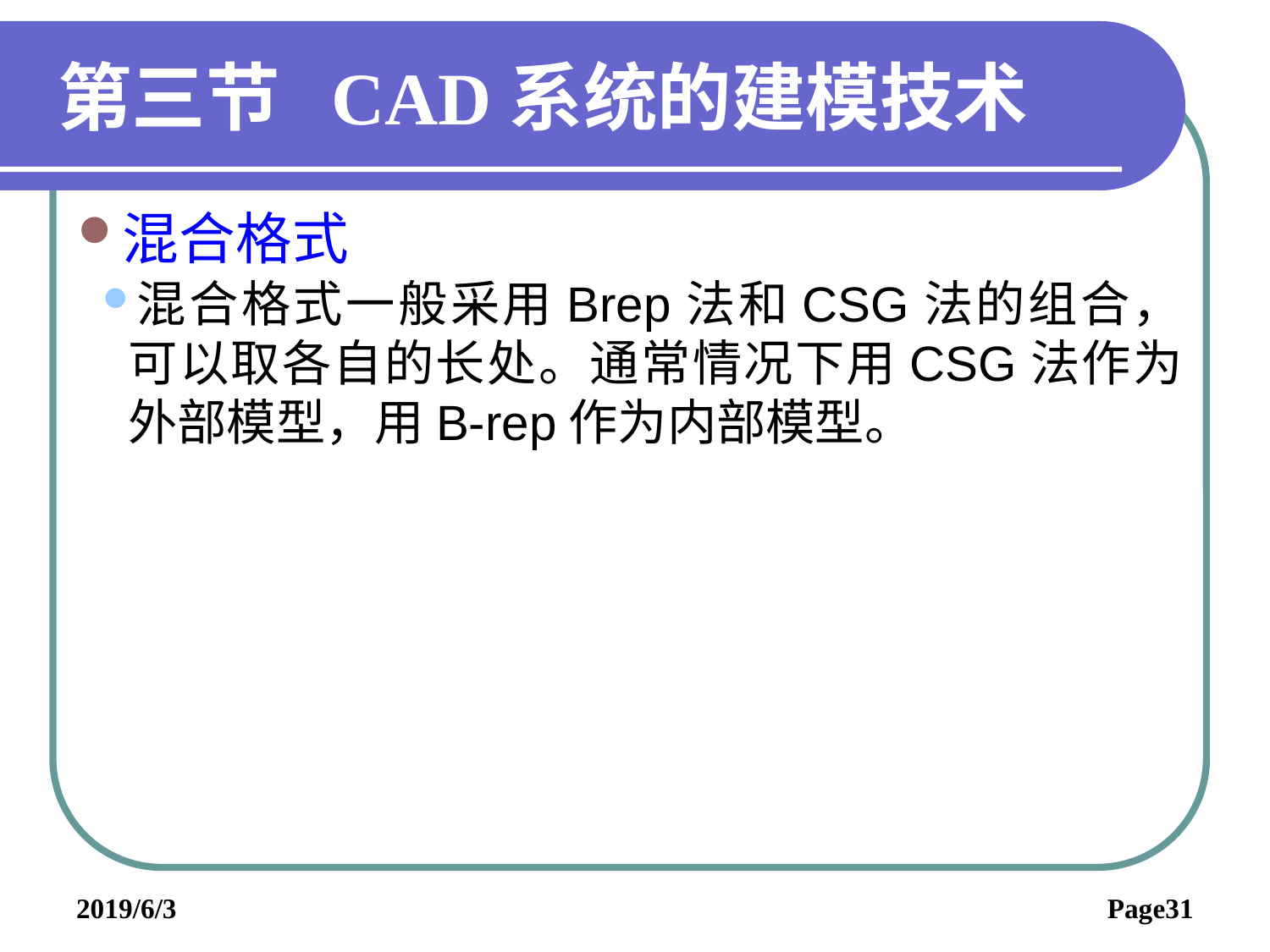

# 第三节  CAD系统的建模技术
混合格式
混合格式一般采用Brep法和CSG法的组合，可以取各自的长处。通常情况下用CSG法作为外部模型，用B-rep作为内部模型。
2019/6/3
Page31